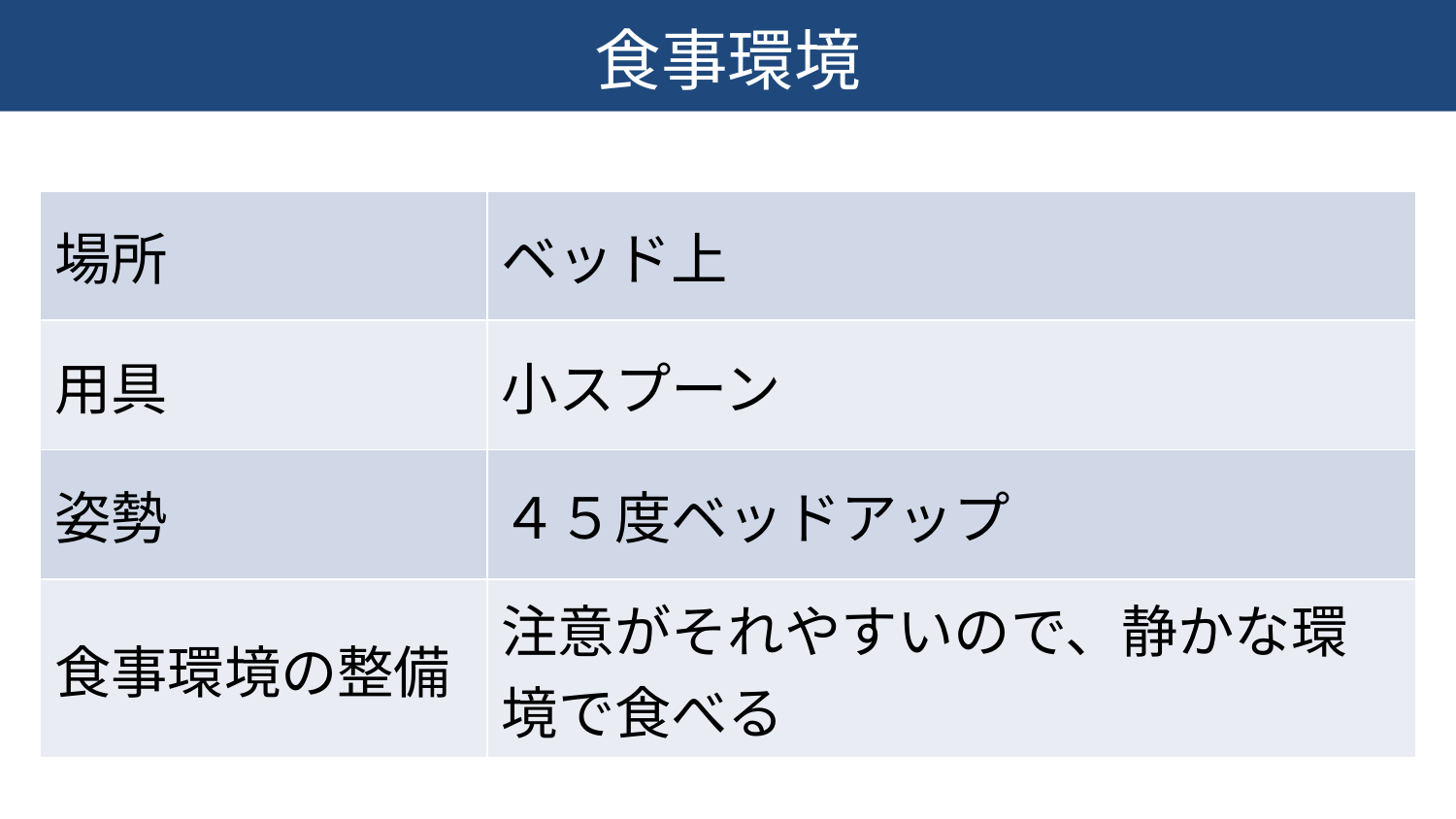

食事環境
| 場所 | ベッド上 |
| --- | --- |
| 用具 | 小スプーン |
| 姿勢 | ４５度ベッドアップ |
| 食事環境の整備 | 注意がそれやすいので、静かな環境で食べる |